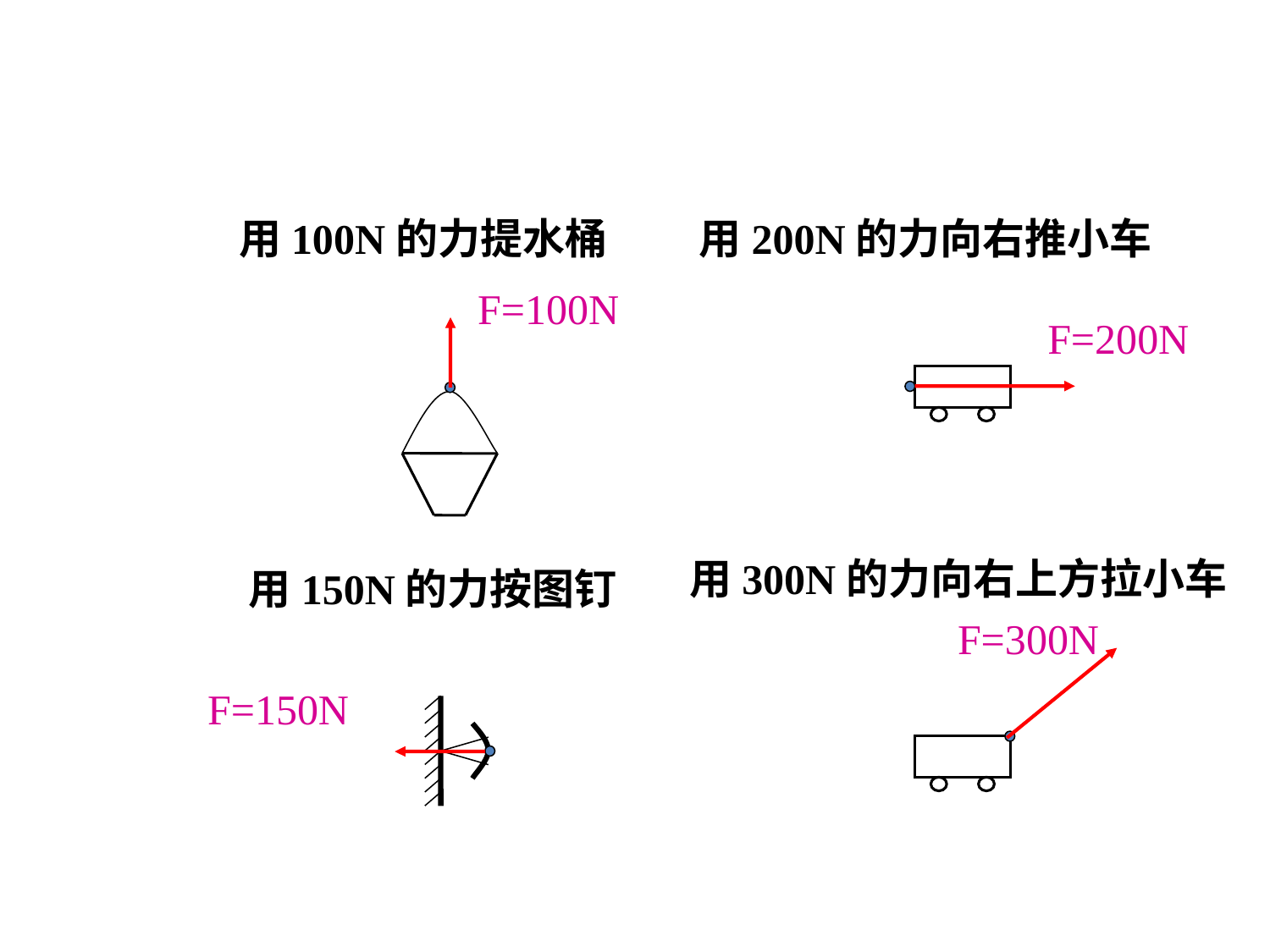

用100N的力提水桶
用200N的力向右推小车
F=100N
F=200N

用300N的力向右上方拉小车
用150N的力按图钉
F=300N

F=150N